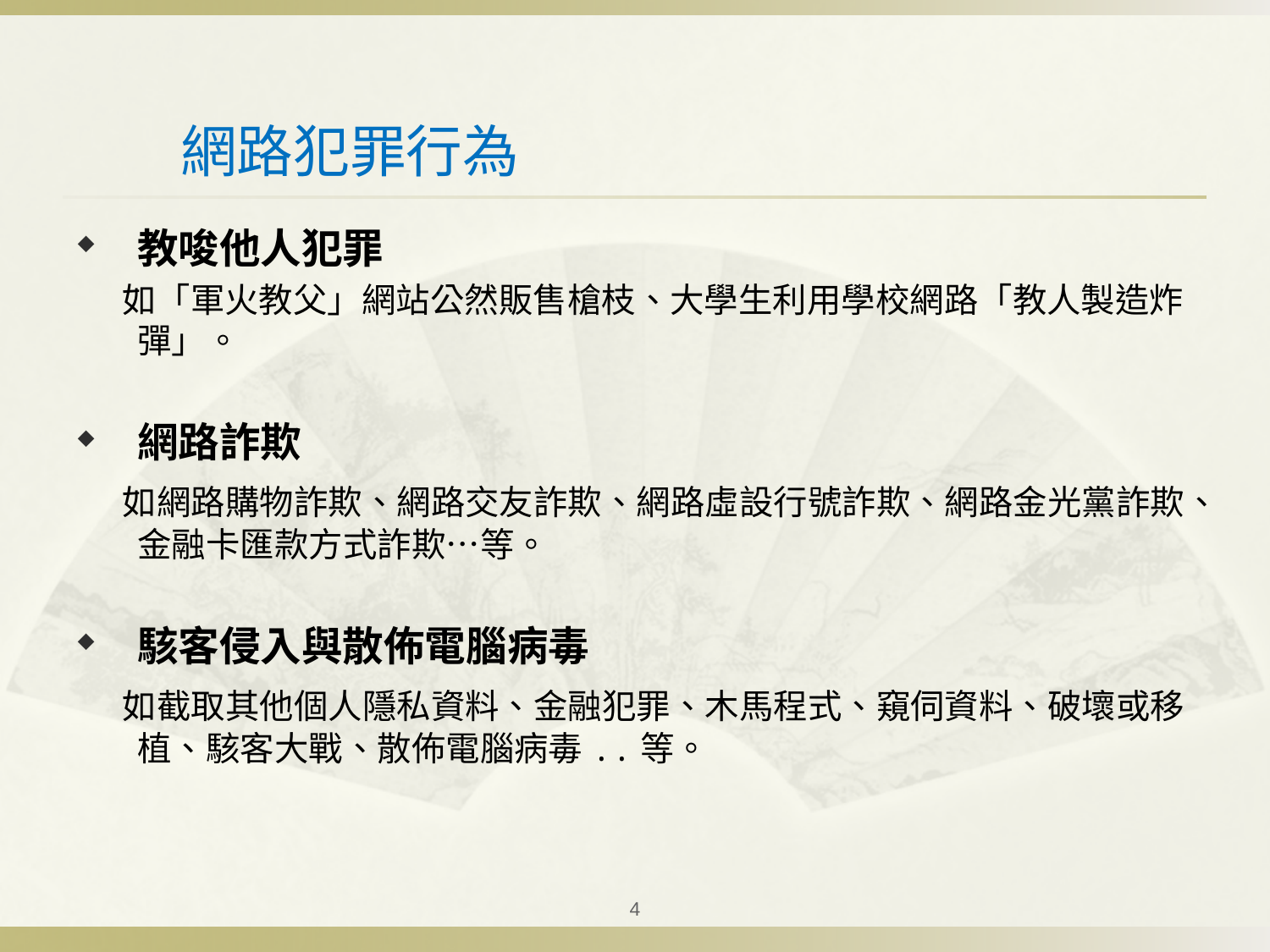

# 網路犯罪行為
教唆他人犯罪
     如「軍火教父」網站公然販售槍枝、大學生利用學校網路「教人製造炸彈」。

網路詐欺
    如網路購物詐欺、網路交友詐欺、網路虛設行號詐欺、網路金光黨詐欺、金融卡匯款方式詐欺…等。

駭客侵入與散佈電腦病毒
    如截取其他個人隱私資料、金融犯罪、木馬程式、窺伺資料、破壞或移植、駭客大戰、散佈電腦病毒..等。
4